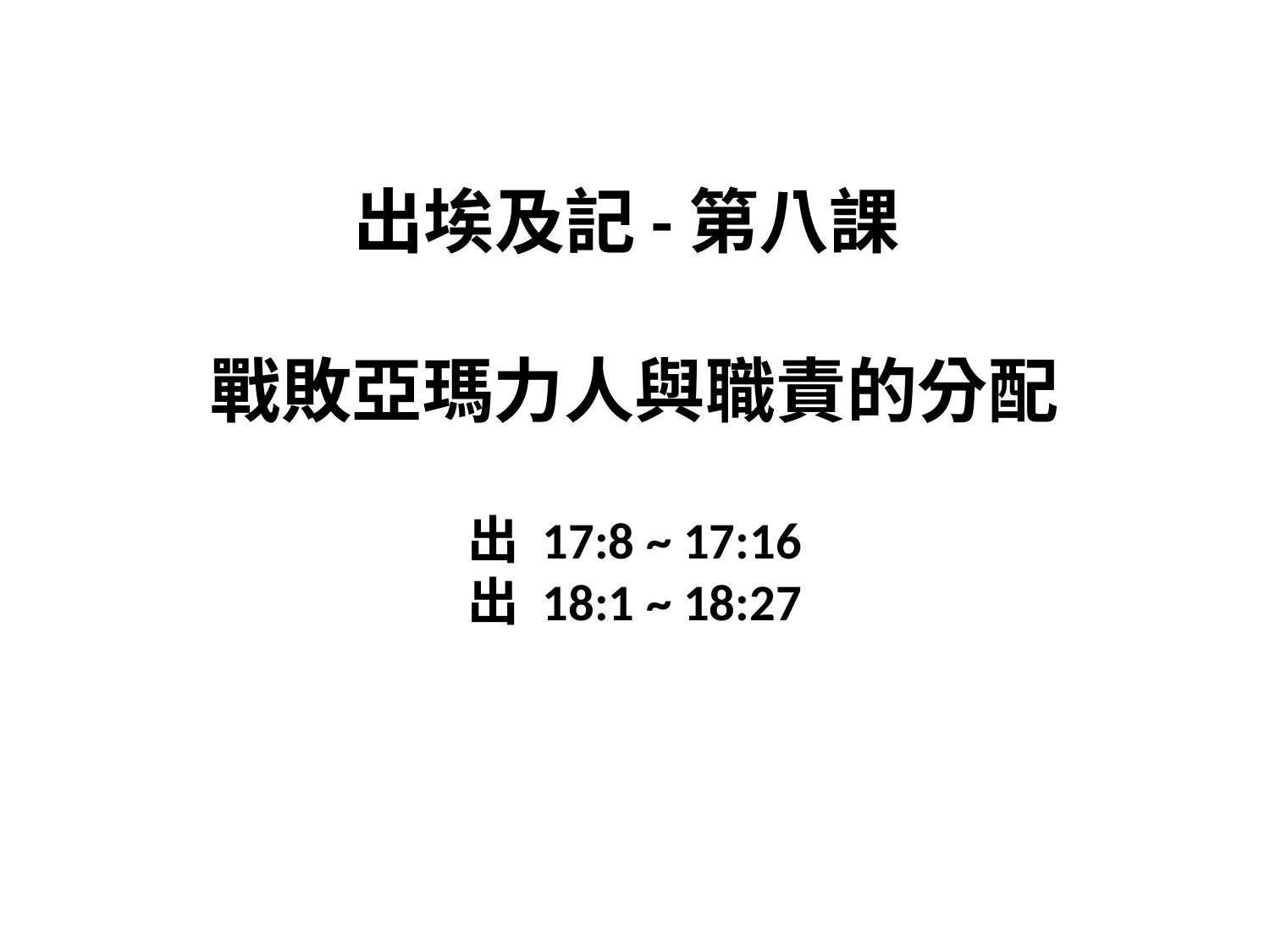

# 出埃及記-第八課 戰敗亞瑪力人與職責的分配 出 17:8 ~ 17:16 出 18:1 ~ 18:27